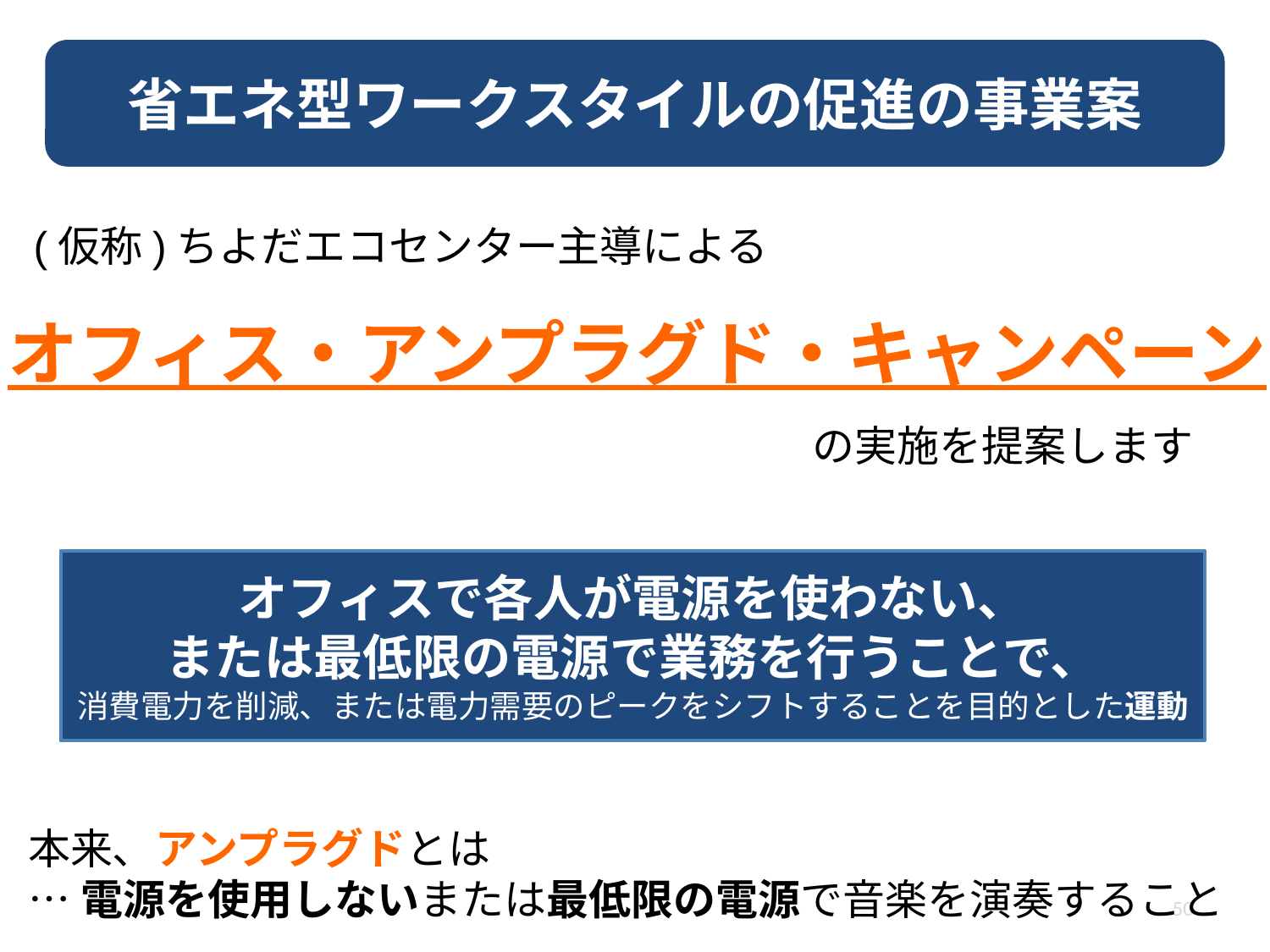

省エネ型ワークスタイルの促進の事業案

(仮称)ちよだエコセンター主導による
オフィス・アンプラグド・キャンペーン
の実施を提案します
オフィスで各人が電源を使わない、
または最低限の電源で業務を行うことで、
消費電力を削減、または電力需要のピークをシフトすることを目的とした運動

本来、アンプラグドとは
…電源を使用しないまたは最低限の電源で音楽を演奏すること
50